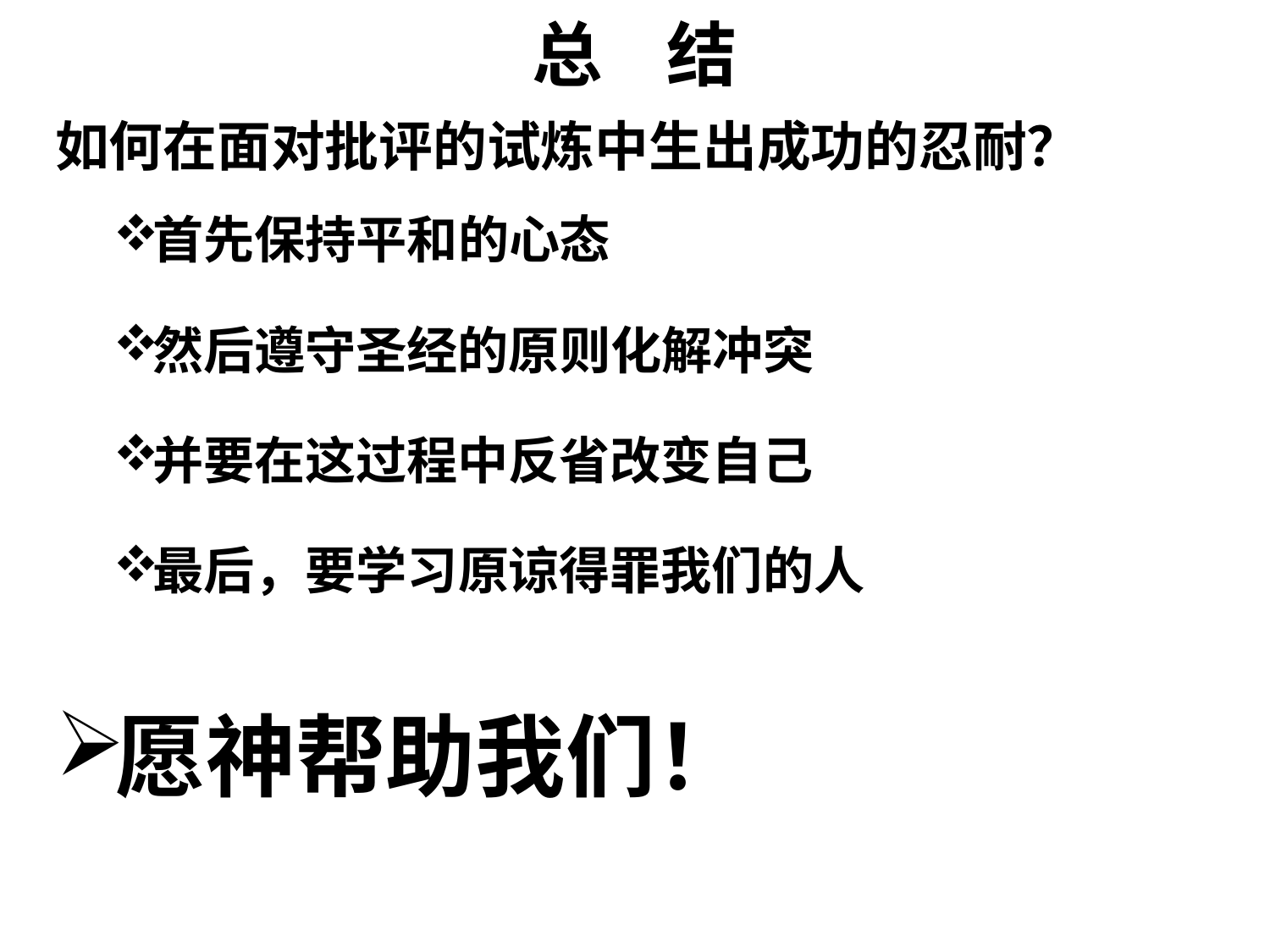

# 总    结
如何在面对批评的试炼中生出成功的忍耐？

首先保持平和的心态

然后遵守圣经的原则化解冲突

并要在这过程中反省改变自己

最后，要学习原谅得罪我们的人

愿神帮助我们！